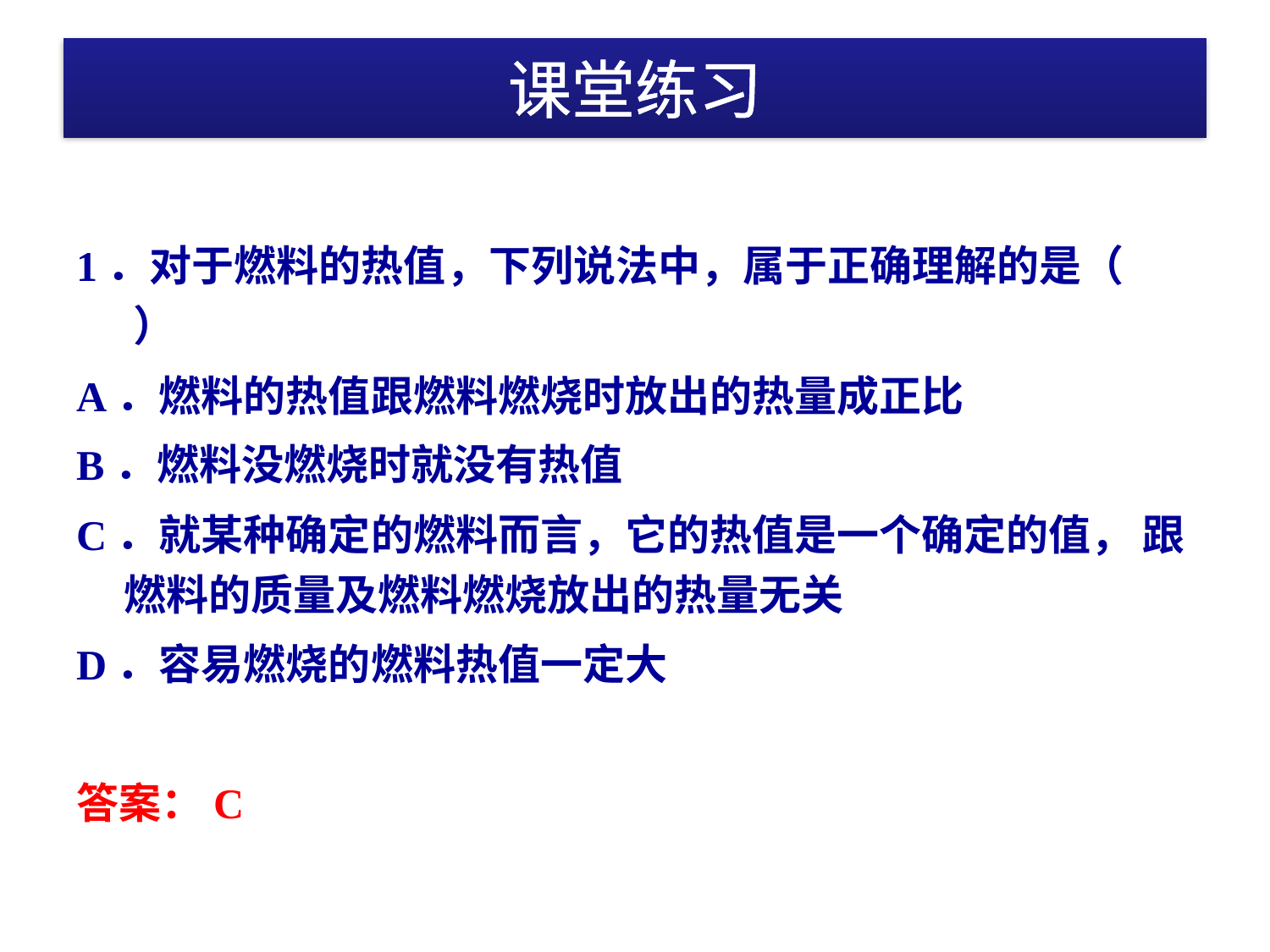

# 课堂练习
1．对于燃料的热值，下列说法中，属于正确理解的是（   ）
A．燃料的热值跟燃料燃烧时放出的热量成正比
B．燃料没燃烧时就没有热值
C．就某种确定的燃料而言，它的热值是一个确定的值， 跟燃料的质量及燃料燃烧放出的热量无关
D．容易燃烧的燃料热值一定大

答案：C